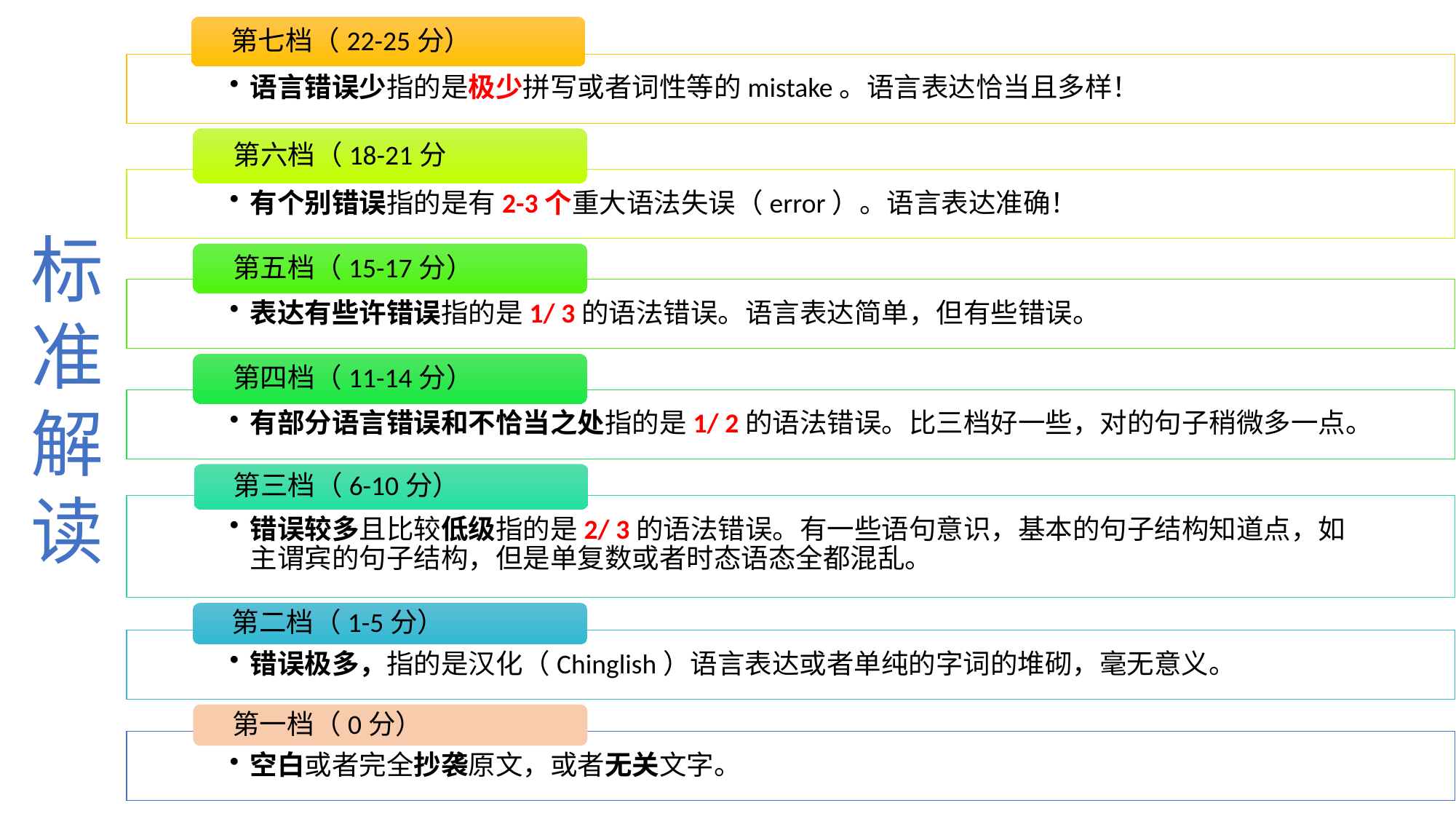

语言错误少指的是极少拼写或者词性等的mistake。语言表达恰当且多样！
第七档（22-25分）
有个别错误指的是有2-3个重大语法失误（error）。语言表达准确！
第六档（18-21分
表达有些许错误指的是1/ 3的语法错误。语言表达简单，但有些错误。
第五档（15-17分）
有部分语言错误和不恰当之处指的是1/ 2的语法错误。比三档好一些，对的句子稍微多一点。
第四档（11-14分）
错误较多且比较低级指的是2/ 3的语法错误。有一些语句意识，基本的句子结构知道点，如主谓宾的句子结构，但是单复数或者时态语态全都混乱。
第三档（6-10分）
错误极多，指的是汉化（Chinglish）语言表达或者单纯的字词的堆砌，毫无意义。
第二档（1-5分）
空白或者完全抄袭原文，或者无关文字。
第一档（0分）
标准解读